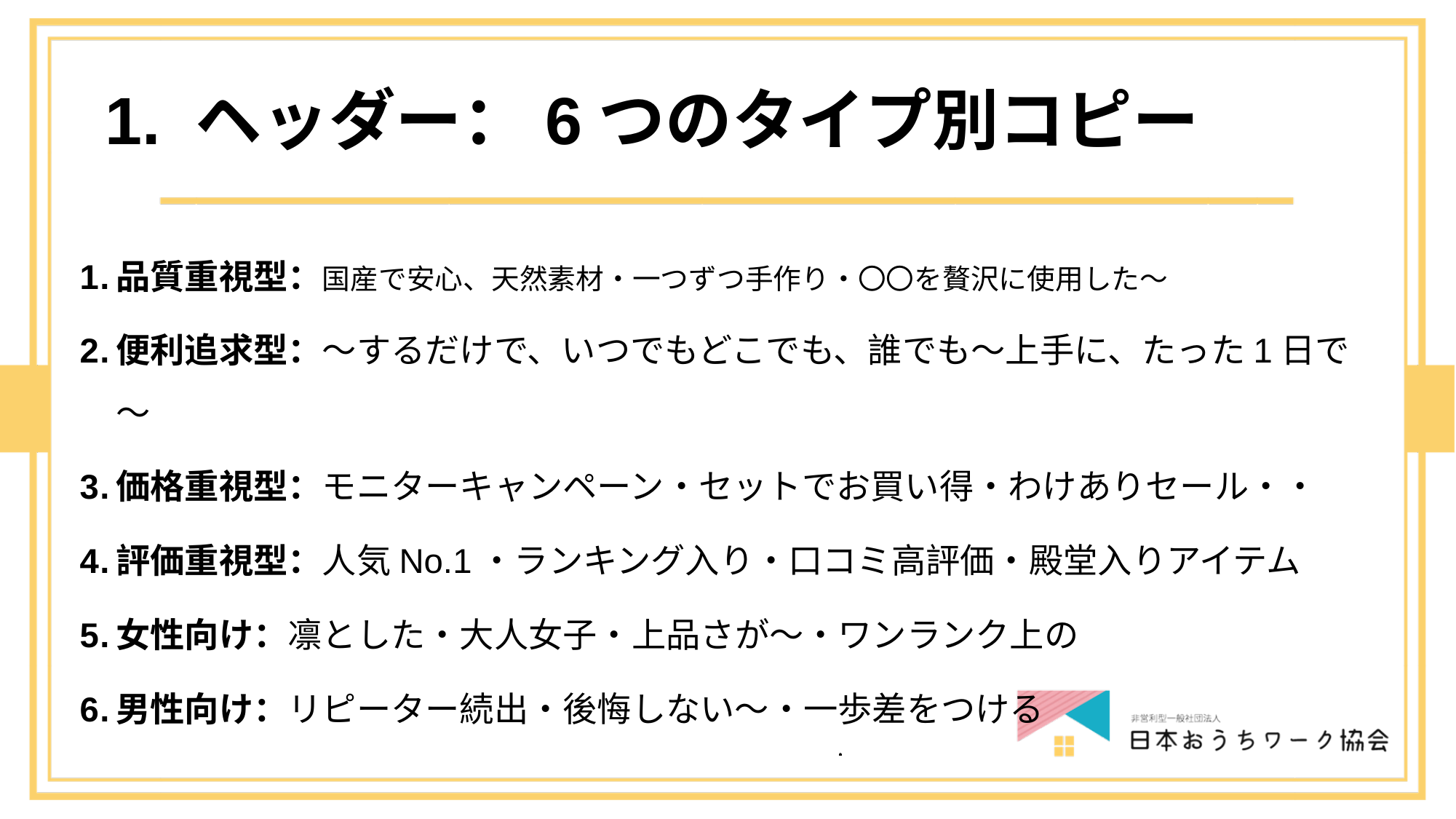

# 1. ヘッダー：6つのタイプ別コピー
品質重視型：国産で安心、天然素材・一つずつ手作り・〇〇を贅沢に使用した〜
便利追求型：〜するだけで、いつでもどこでも、誰でも〜上手に、たった1日で〜
価格重視型：モニターキャンペーン・セットでお買い得・わけありセール・・
評価重視型：人気No.1・ランキング入り・口コミ高評価・殿堂入りアイテム
女性向け：凛とした・大人女子・上品さが〜・ワンランク上の
男性向け：リピーター続出・後悔しない〜・一歩差をつける